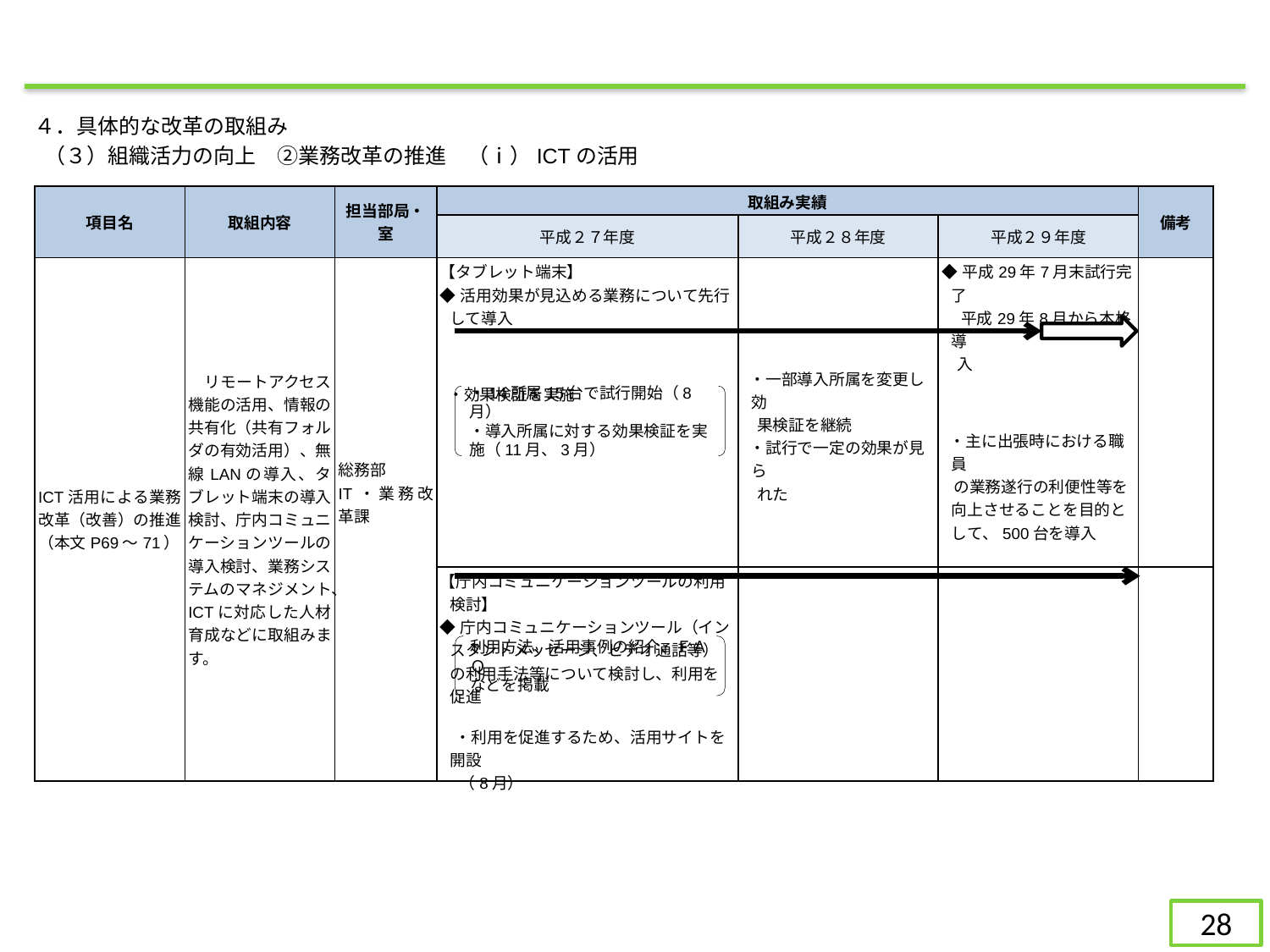

４．具体的な改革の取組み
（３）組織活力の向上　②業務改革の推進　（ⅰ）ICTの活用
| 項目名 | 取組内容 | 担当部局・室 | 取組み実績 |  |  | 備考 |
| --- | --- | --- | --- | --- | --- | --- |
|  |  |  | 平成２７年度 | 平成２８年度 | 平成２９年度 |  |
| ICT活用による業務改革（改善）の推進 （本文P69～71） | リモートアクセス機能の活用、情報の共有化（共有フォルダの有効活用）、無線LANの導入、タブレット端末の導入検討、庁内コミュニケーションツールの導入検討、業務システムのマネジメント、ICTに対応した人材育成などに取組みます。 | 総務部 IT・業務改革課 | 【タブレット端末】 ◆活用効果が見込める業務について先行して導入 ・効果検証を実施 | ・一部導入所属を変更し効 果検証を継続 ・試行で一定の効果が見ら れた | ◆平成29年7月末試行完了 　 平成29年8月から本格導 入 ・主に出張時における職員 の業務遂行の利便性等を 向上させることを目的として、500台を導入 |  |
|  |  |  | 【庁内コミュニケーションツールの利用検討】 ◆庁内コミュニケーションツール（インスタントメッセージ、ビデオ通話等）の利用手法等について検討し、利用を促進 ・利用を促進するため、活用サイトを開設 （8月） |  |  |  |

・14所属15台で試行開始（8月）
・導入所属に対する効果検証を実施（11月、3月）
利用方法、活用事例の紹介、ＦＡＱ
などを掲載
28